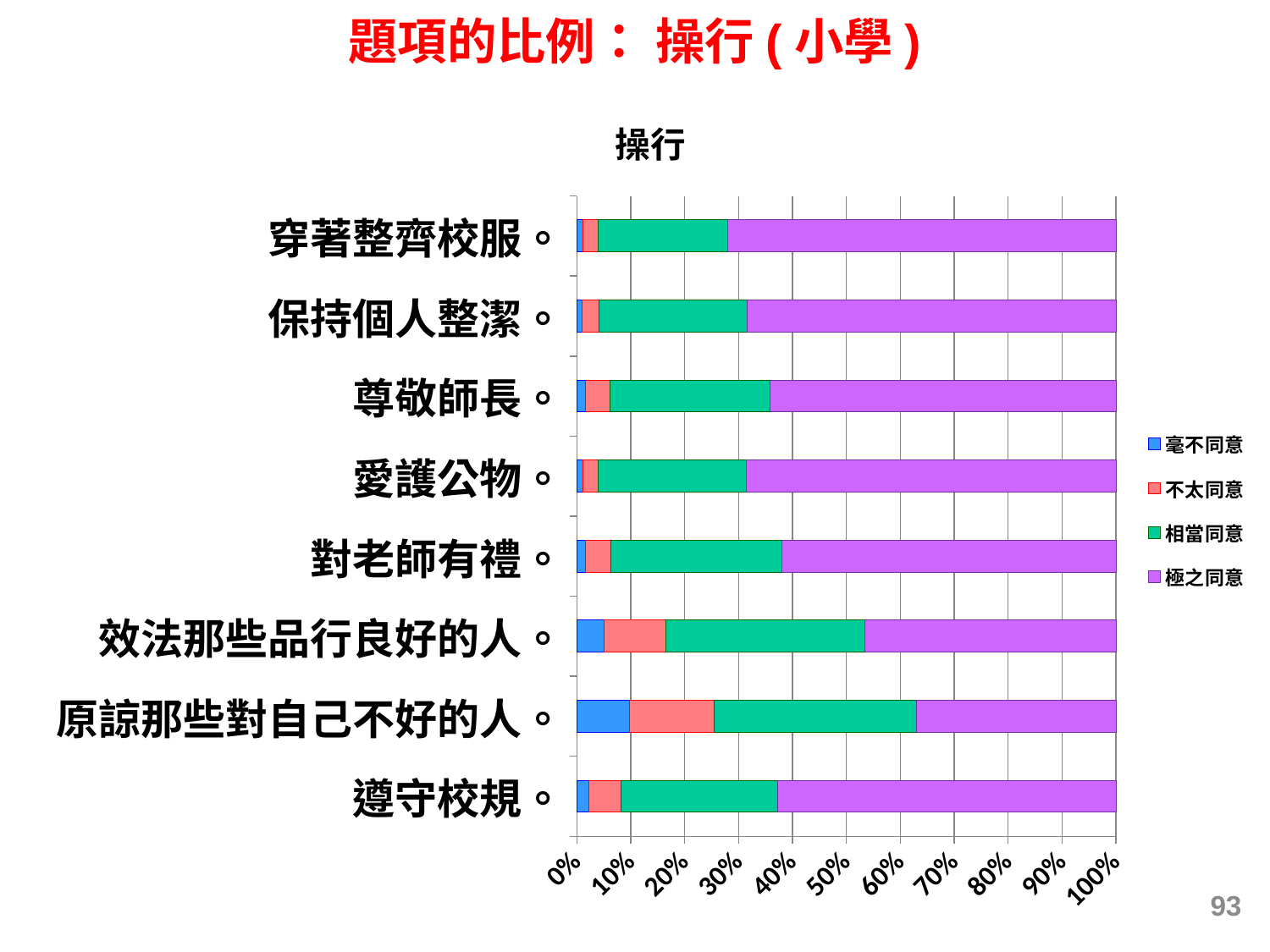

題項的比例： 操行(小學)

### Chart: 操行

| Category | 毫不同意 | 不太同意 | 相當同意 | 極之同意 |
|---|---|---|---|---|
| 遵守校規。 | 0.02229234527687308 | 0.06026058631921835 | 0.2904112377850163 | 0.6270358306188958 |
| 原諒那些對自己不好的人。 | 0.09773515609059376 | 0.15721281371148782 | 0.3754335849826577 | 0.36961844521526327 |
| 效法那些品行良好的人。 | 0.051224489795918364 | 0.11357142857142857 | 0.368877551020409 | 0.4663265306122459 |
| 對老師有禮。 | 0.016326530612244903 | 0.047040816326530614 | 0.3171428571428584 | 0.6194897959183674 |
| 愛護公物。 | 0.011198208286674135 | 0.028504530184261426 | 0.27486511249109224 | 0.68543214903797 |
| 尊敬師長。 | 0.01665304454434001 | 0.04464650592562333 | 0.29781364936657195 | 0.6408868001634666 |
| 保持個人整潔。 | 0.009692888480767287 | 0.031425364758698095 | 0.27466585042342573 | 0.6842158963371096 |
| 穿著整齊校服。 | 0.01186579378068743 | 0.02731178396072018 | 0.2401800327332244 | 0.7206423895253683 |
93